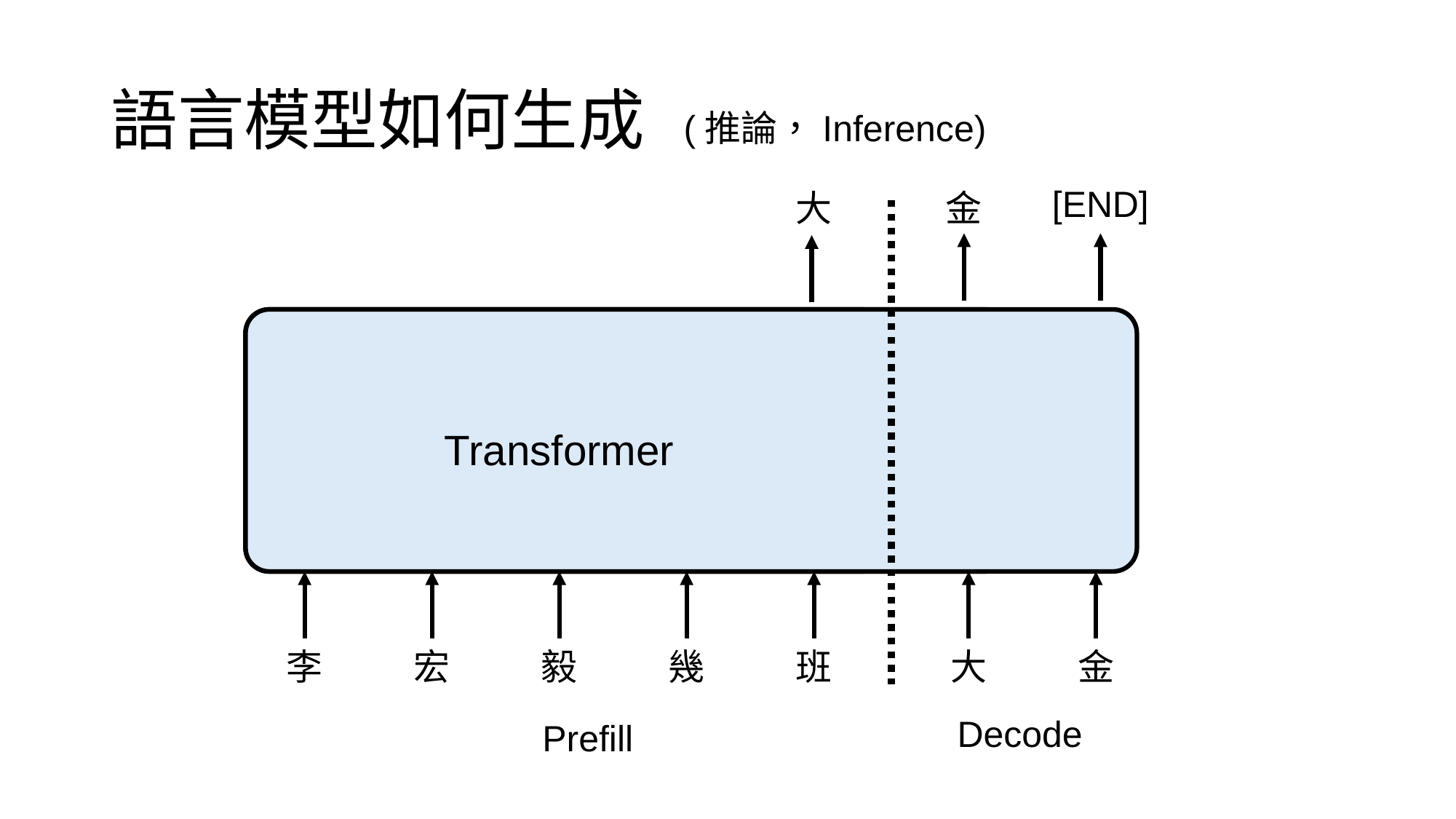

# 語言模型如何生成
(推論，Inference)
[END]
大
金

Transformer
李
宏
毅
幾
班
大
金
Decode
Prefill